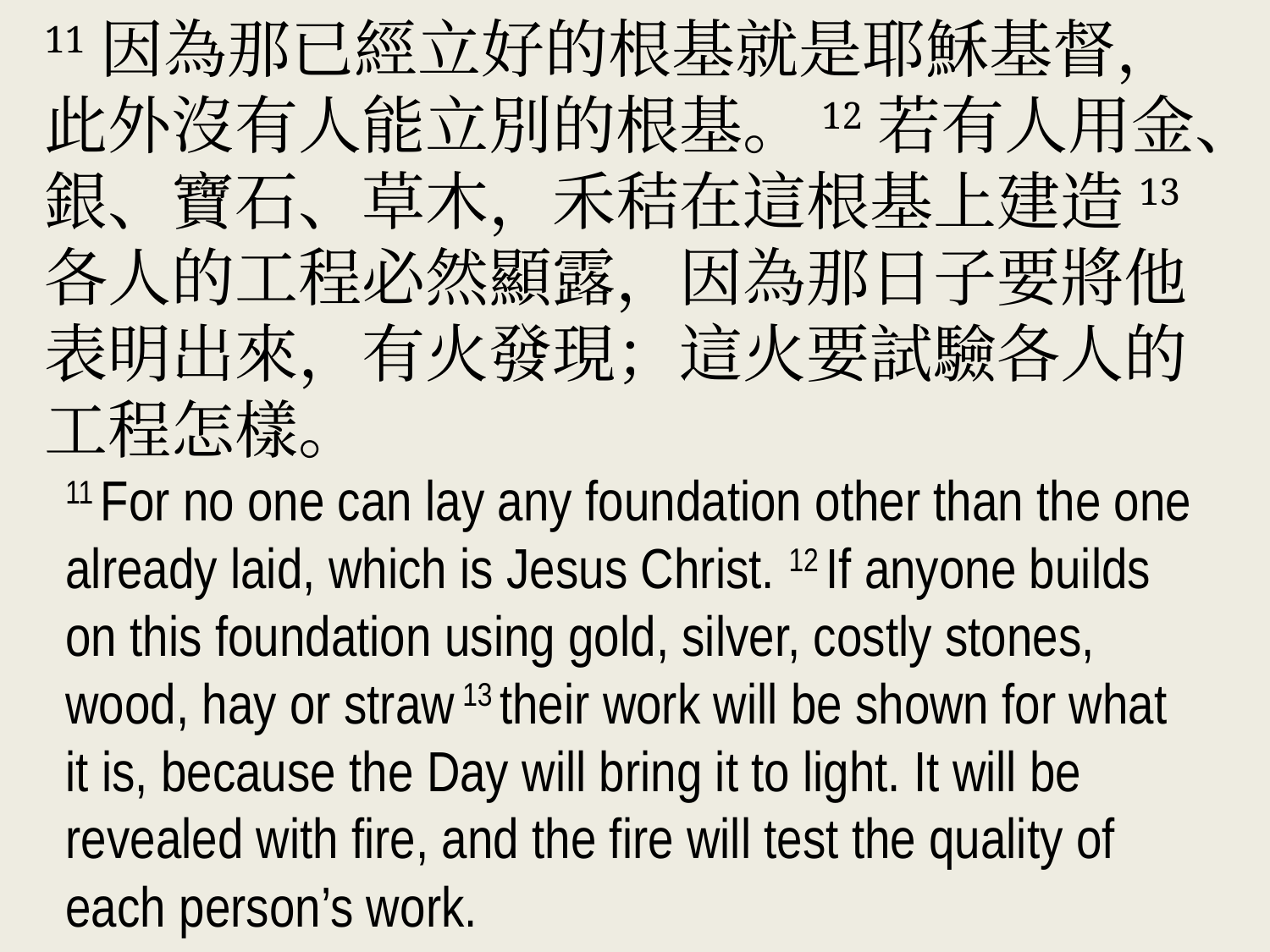

11因為那已經立好的根基就是耶穌基督，此外沒有人能立別的根基。12若有人用金、銀、寶石、草木，禾秸在這根基上建造13各人的工程必然顯露，因為那日子要將他表明出來，有火發現；這火要試驗各人的工程怎樣。
11 For no one can lay any foundation other than the one already laid, which is Jesus Christ. 12 If anyone builds on this foundation using gold, silver, costly stones, wood, hay or straw 13 their work will be shown for what it is, because the Day will bring it to light. It will be revealed with fire, and the fire will test the quality of each person’s work.